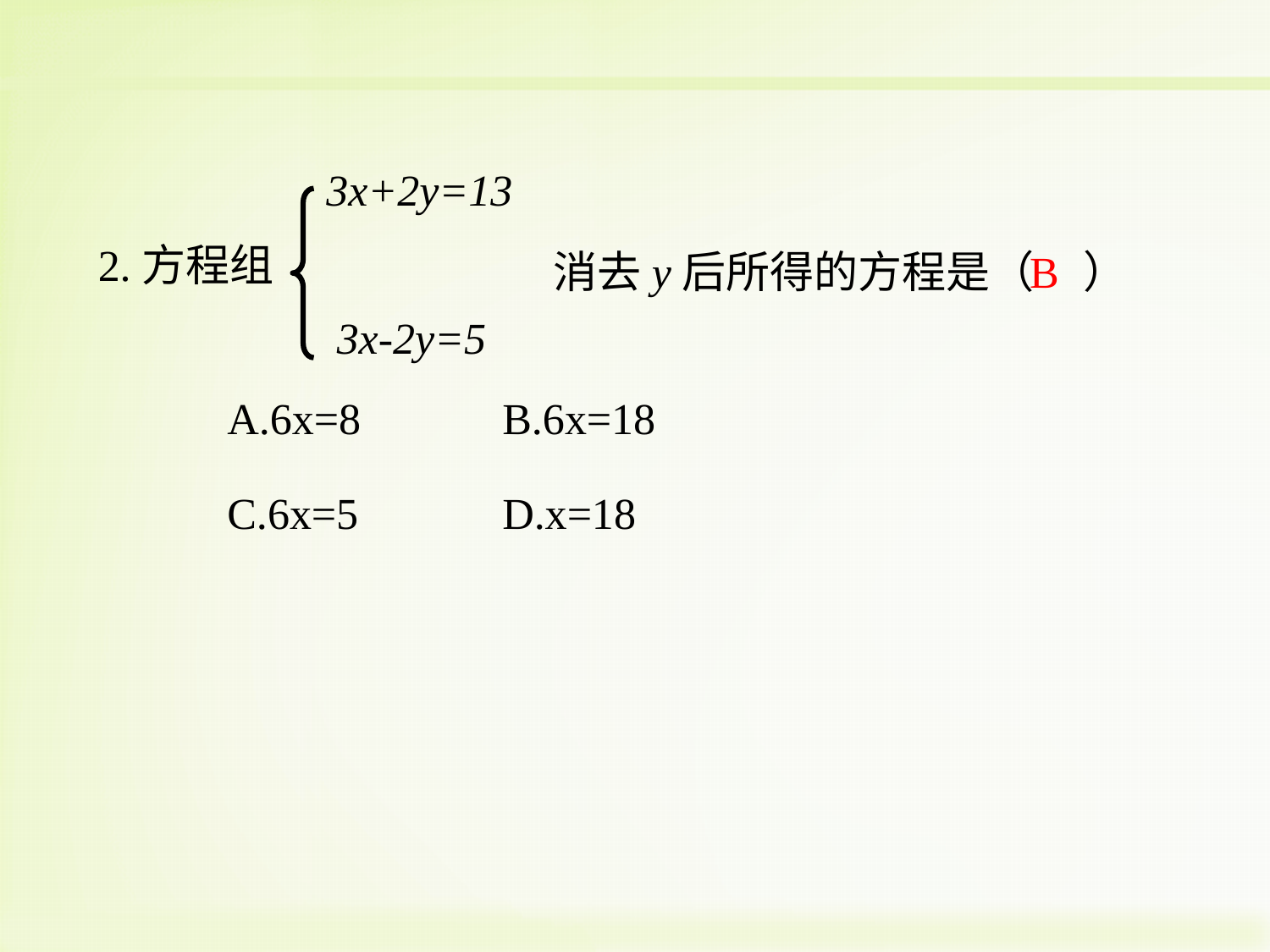

3x+2y=13

2.方程组
消去y后所得的方程是（     ）
B
3x-2y=5
A.6x=8
B.6x=18
C.6x=5
D.x=18